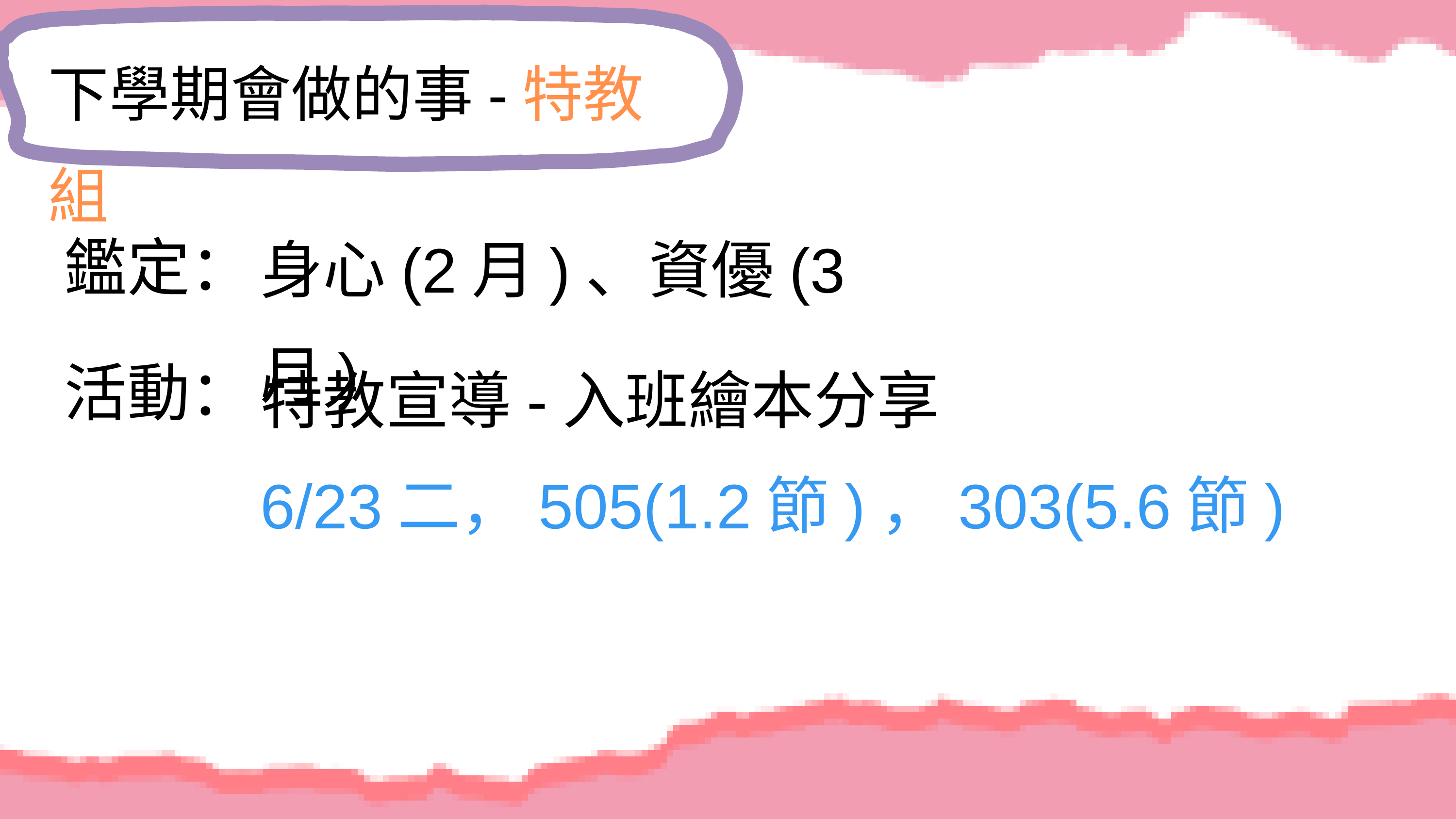

下學期會做的事-特教組
鑑定：
身心(2月)、資優(3月)
活動：
特教宣導-入班繪本分享
6/23二，505(1.2節)，303(5.6節)